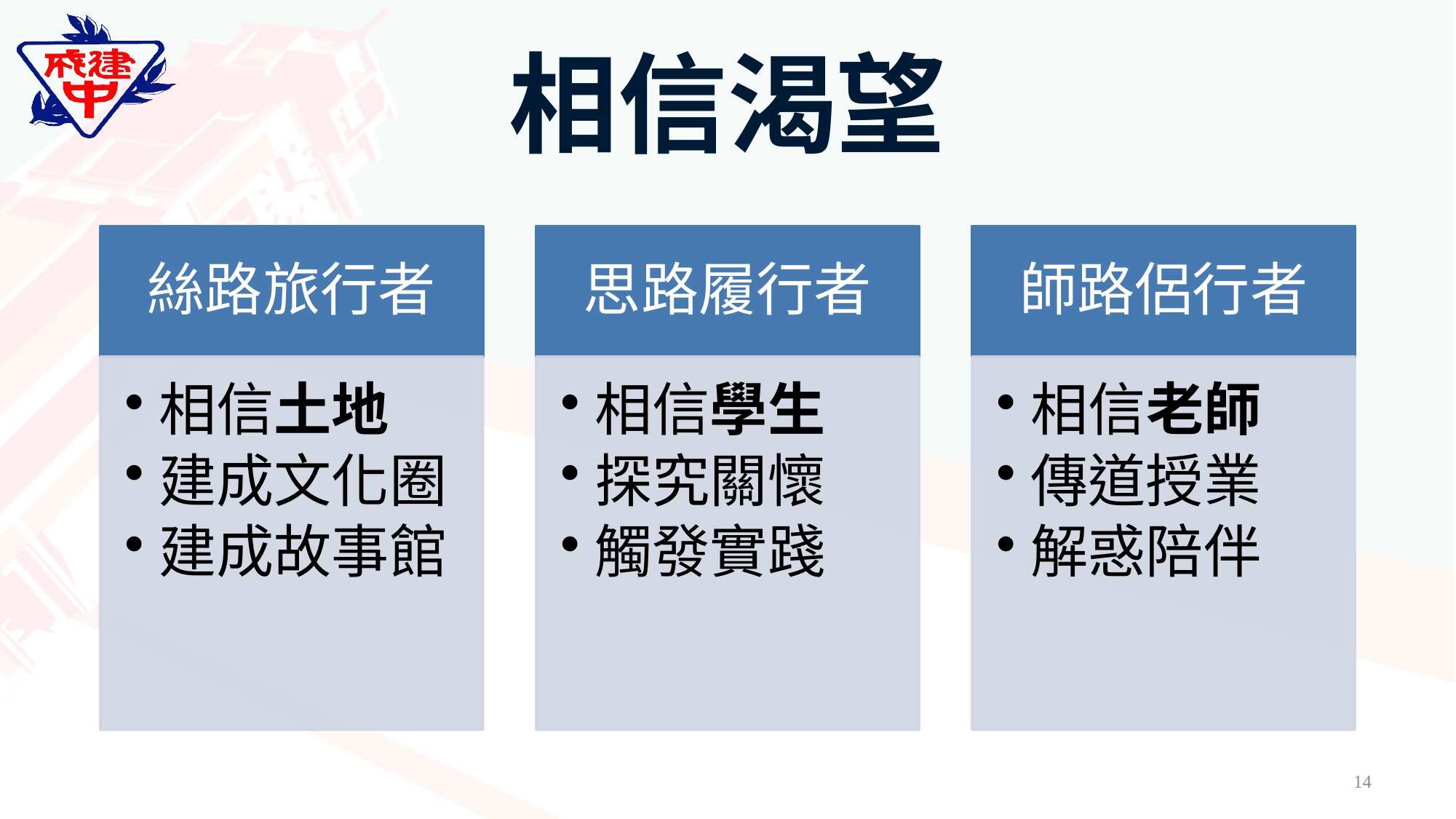

# 相信渴望
絲路旅行者
相信土地
建成文化圈
建成故事館
思路履行者
相信學生
探究關懷
觸發實踐
師路侶行者
相信老師
傳道授業
解惑陪伴
14